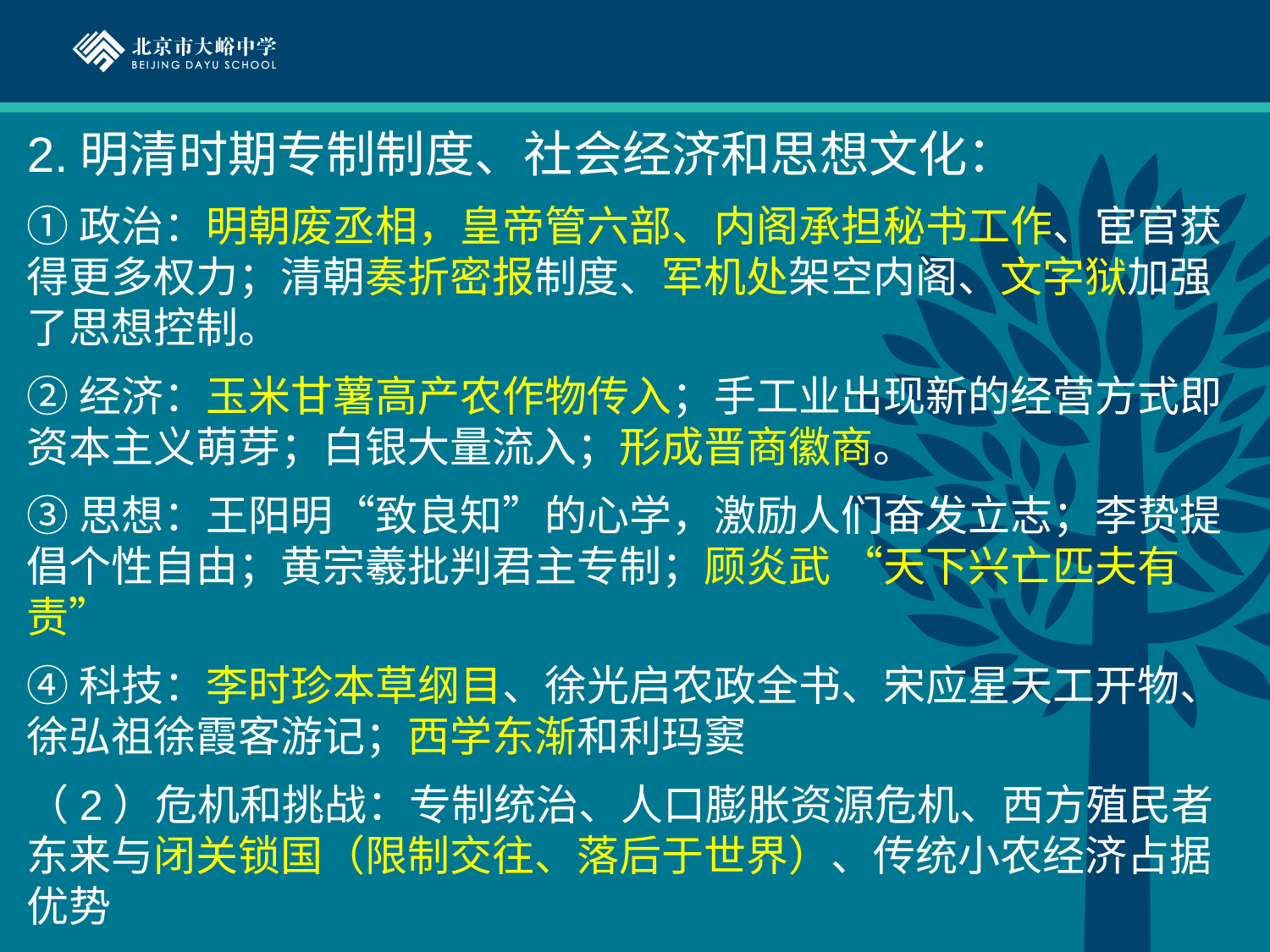

2.明清时期专制制度、社会经济和思想文化：
①政治：明朝废丞相，皇帝管六部、内阁承担秘书工作、宦官获得更多权力；清朝奏折密报制度、军机处架空内阁、文字狱加强了思想控制。
②经济：玉米甘薯高产农作物传入；手工业出现新的经营方式即资本主义萌芽；白银大量流入；形成晋商徽商。
③思想：王阳明“致良知”的心学，激励人们奋发立志；李贽提倡个性自由；黄宗羲批判君主专制；顾炎武 “天下兴亡匹夫有责”
④科技：李时珍本草纲目、徐光启农政全书、宋应星天工开物、徐弘祖徐霞客游记；西学东渐和利玛窦
（2）危机和挑战：专制统治、人口膨胀资源危机、西方殖民者东来与闭关锁国（限制交往、落后于世界）、传统小农经济占据优势